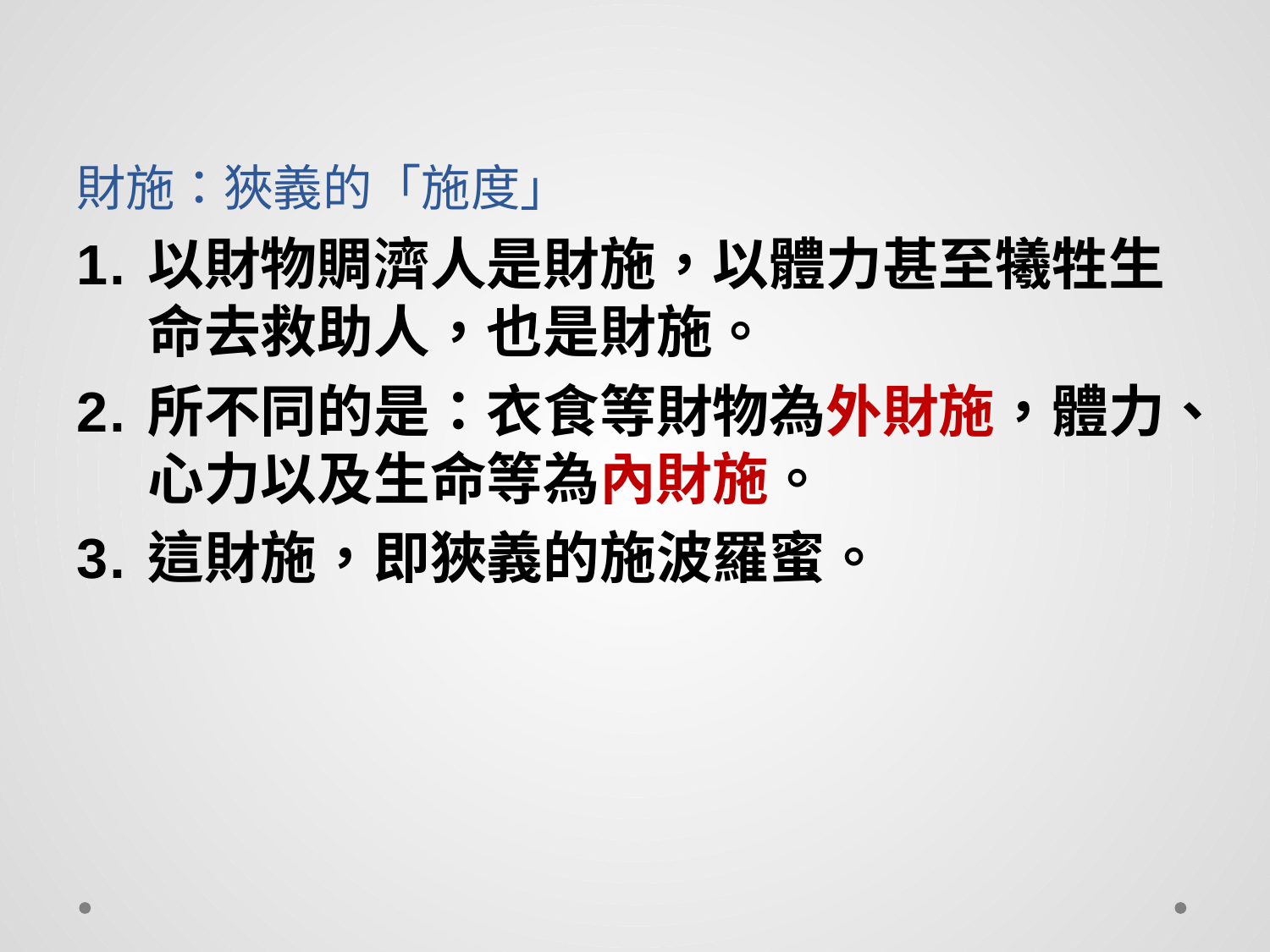

# 財施：狹義的「施度」
以財物賙濟人是財施，以體力甚至犧牲生命去救助人，也是財施。
所不同的是：衣食等財物為外財施，體力、心力以及生命等為內財施。
這財施，即狹義的施波羅蜜。